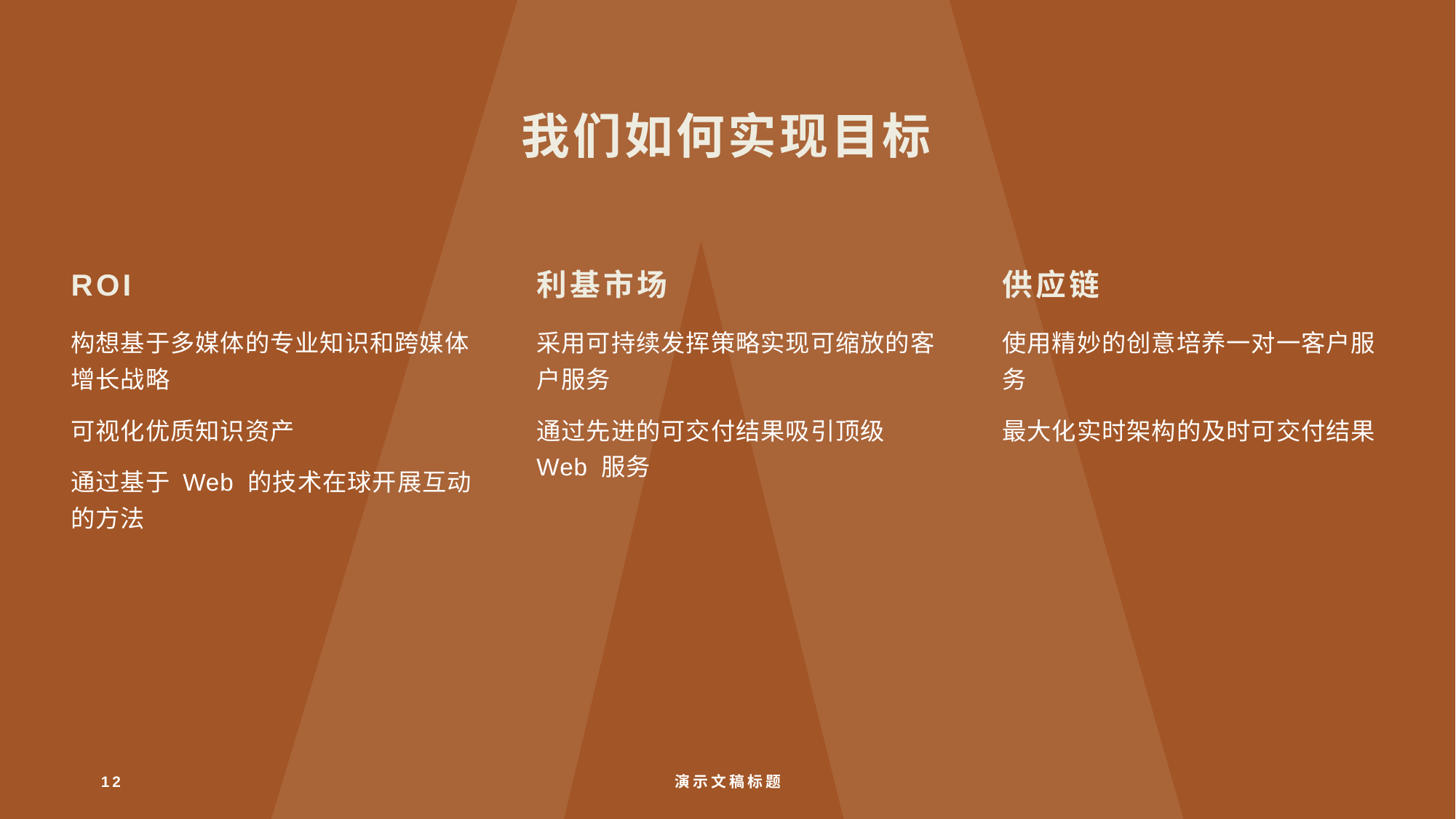

# 我们如何实现目标
ROI
利基市场
供应链
构想基于多媒体的专业知识和跨媒体增长战略
可视化优质知识资产
通过基于 Web 的技术在球开展互动的方法
采用可持续发挥策略实现可缩放的客户服务
通过先进的可交付结果吸引顶级 Web 服务
使用精妙的创意培养一对一客户服务
最大化实时架构的及时可交付结果
12
演示文稿标题